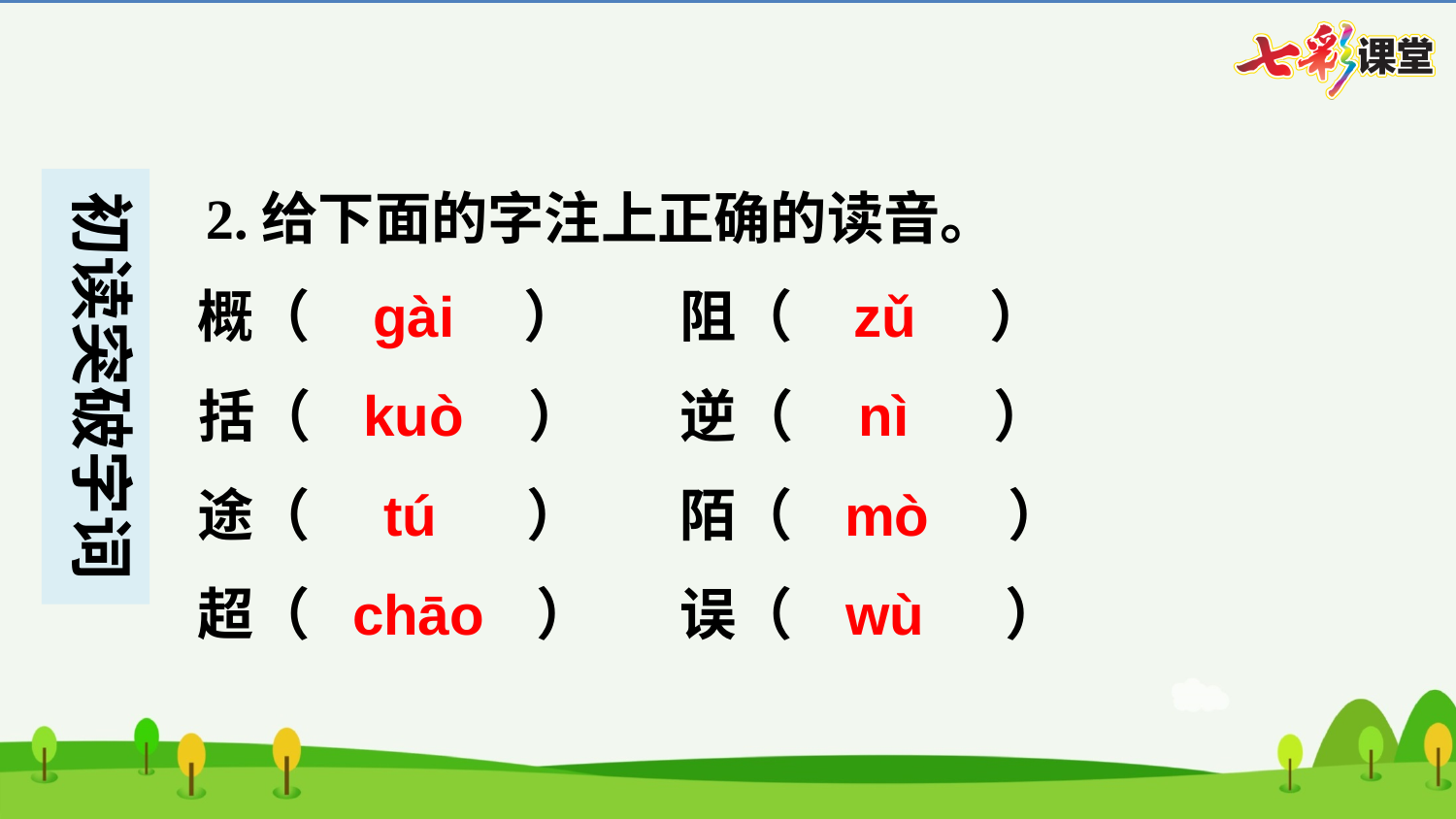

2.给下面的字注上正确的读音。
gài
zǔ
概（　gài　）	阻（　zǔ　）
kuò
nì
括（　kuò   ）	逆（　nì　 ）
tú
mò
途（　tú　  ）	陌（　mò　）
chāo
wù
超（　chāo  ）	误（　wù　）